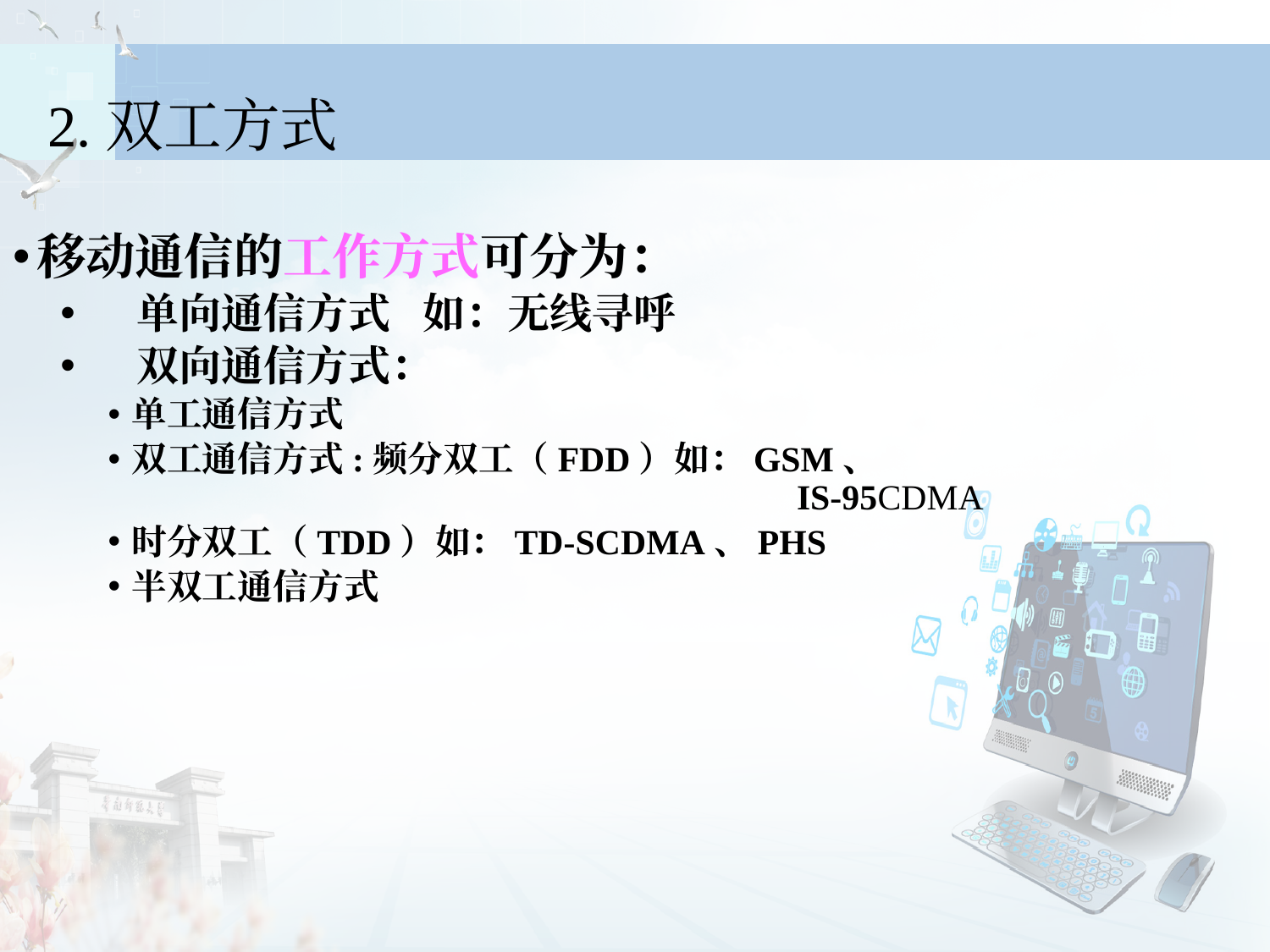

2.双工方式
移动通信的工作方式可分为：
    单向通信方式   如：无线寻呼
    双向通信方式：
单工通信方式
双工通信方式:频分双工（FDD）如：GSM、						                               IS-95CDMA
时分双工（TDD）如：TD-SCDMA、PHS
半双工通信方式